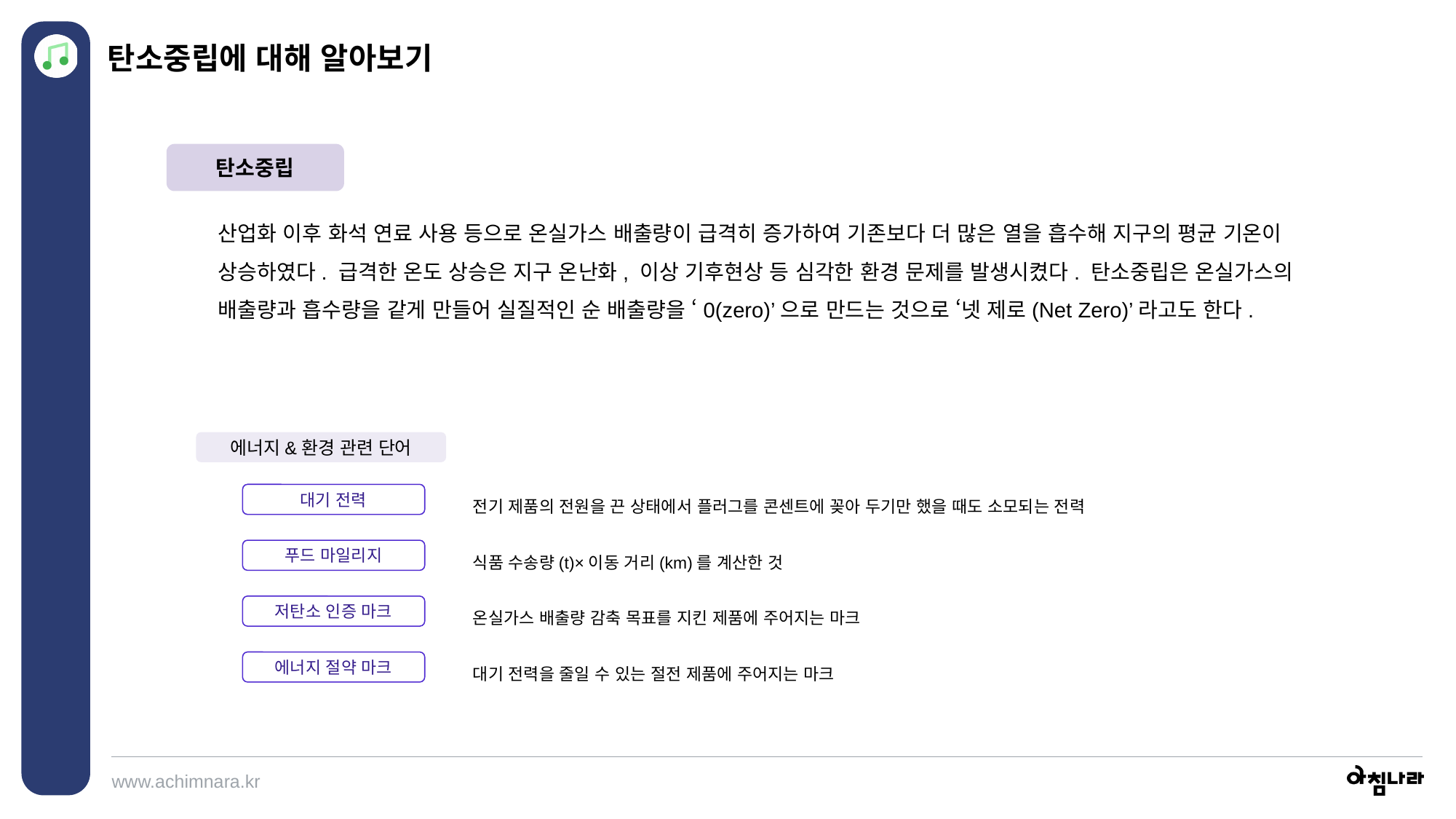

탄소중립에 대해 알아보기
탄소중립
산업화 이후 화석 연료 사용 등으로 온실가스 배출량이 급격히 증가하여 기존보다 더 많은 열을 흡수해 지구의 평균 기온이 상승하였다. 급격한 온도 상승은 지구 온난화, 이상 기후현상 등 심각한 환경 문제를 발생시켰다. 탄소중립은 온실가스의 배출량과 흡수량을 같게 만들어 실질적인 순 배출량을 ‘0(zero)’으로 만드는 것으로 ‘넷 제로(Net Zero)’라고도 한다.
에너지&환경 관련 단어
전기 제품의 전원을 끈 상태에서 플러그를 콘센트에 꽂아 두기만 했을 때도 소모되는 전력
대기 전력
식품 수송량(t)×이동 거리(km)를 계산한 것
푸드 마일리지
온실가스 배출량 감축 목표를 지킨 제품에 주어지는 마크
저탄소 인증 마크
대기 전력을 줄일 수 있는 절전 제품에 주어지는 마크
에너지 절약 마크